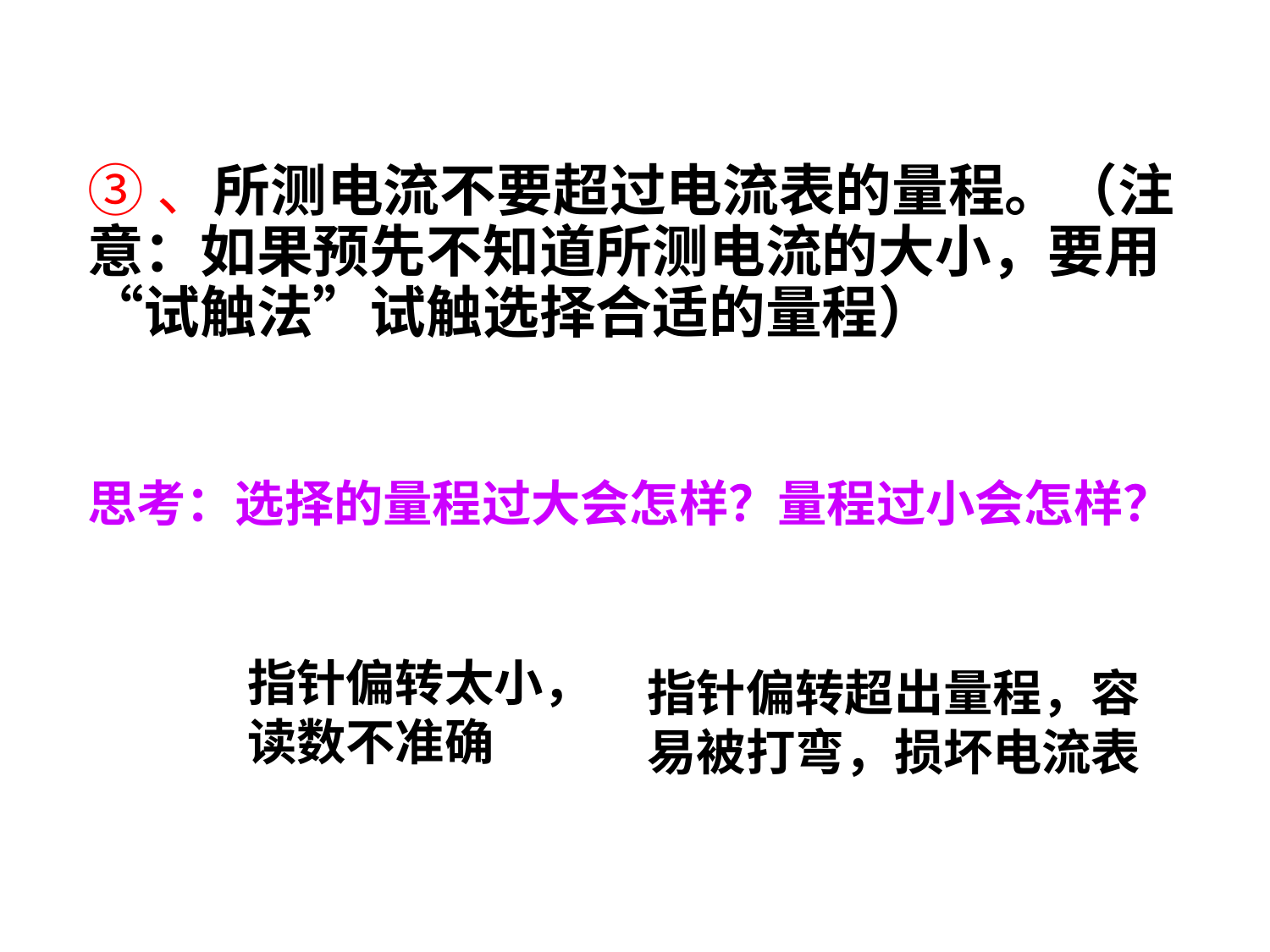

③、所测电流不要超过电流表的量程。（注意：如果预先不知道所测电流的大小，要用“试触法”试触选择合适的量程）
思考：选择的量程过大会怎样？量程过小会怎样？
指针偏转太小，读数不准确
指针偏转超出量程，容易被打弯，损坏电流表